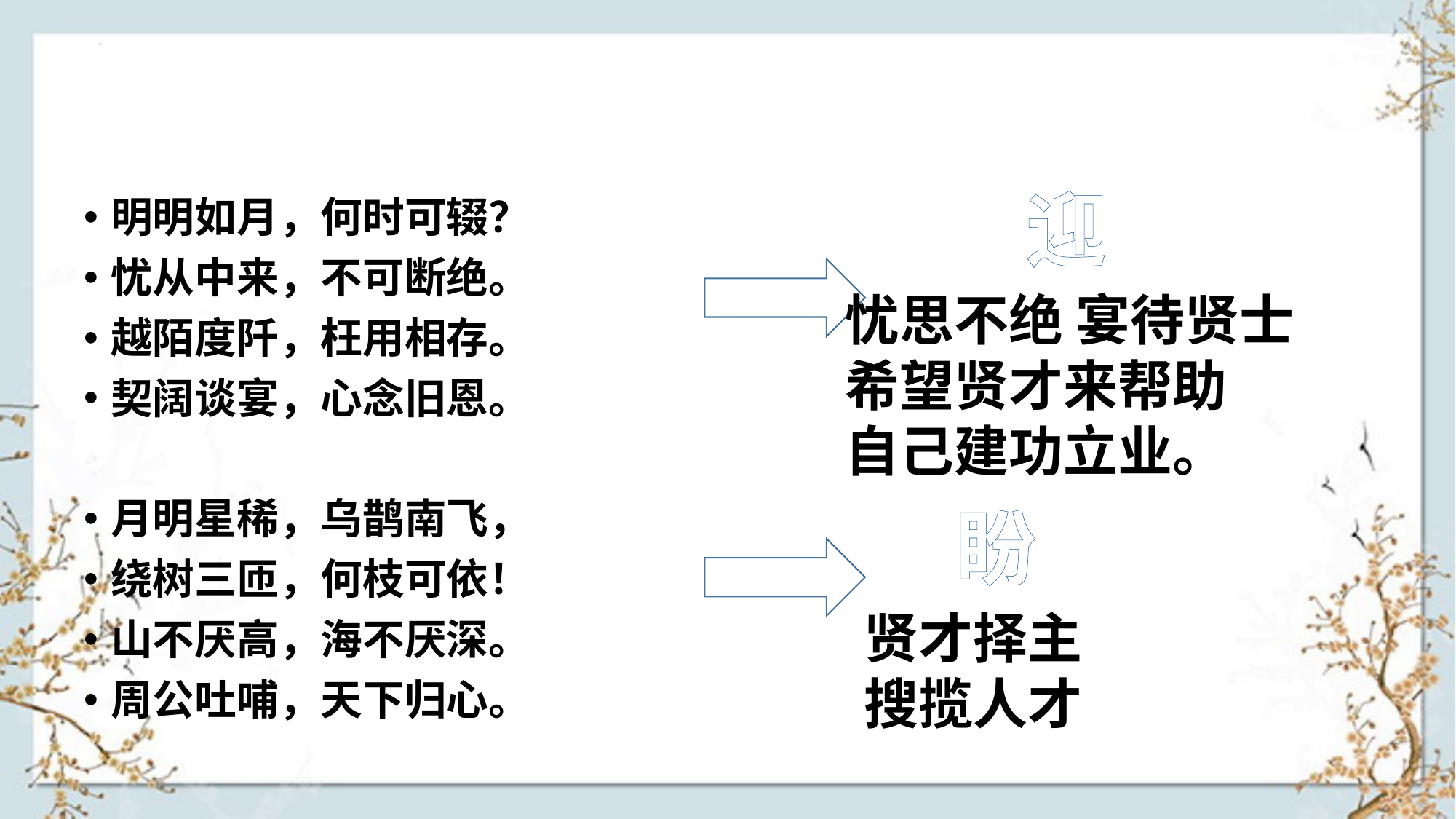

迎
明明如月，何时可辍？
忧从中来，不可断绝。
越陌度阡，枉用相存。
契阔谈宴，心念旧恩。

月明星稀，乌鹊南飞，
绕树三匝，何枝可依！
山不厌高，海不厌深。
周公吐哺，天下归心。

忧思不绝 宴待贤士
希望贤才来帮助
自己建功立业。
盼

贤才择主
搜揽人才